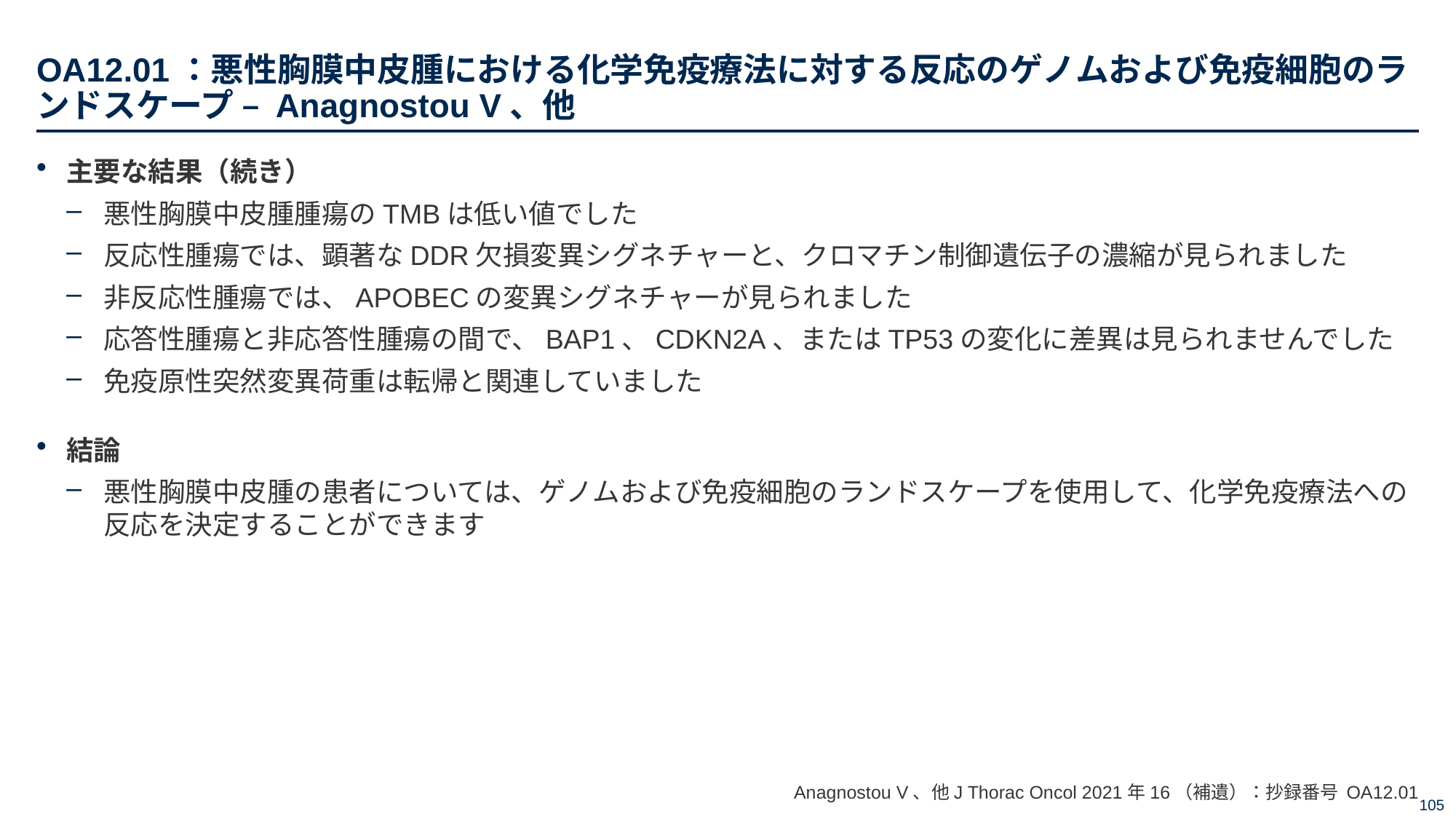

# OA12.01：悪性胸膜中皮腫における化学免疫療法に対する反応のゲノムおよび免疫細胞のランドスケープ – Anagnostou V、他
主要な結果（続き）
悪性胸膜中皮腫腫瘍のTMBは低い値でした
反応性腫瘍では、顕著なDDR欠損変異シグネチャーと、クロマチン制御遺伝子の濃縮が見られました
非反応性腫瘍では、APOBECの変異シグネチャーが見られました
応答性腫瘍と非応答性腫瘍の間で、BAP1、CDKN2A、またはTP53の変化に差異は見られませんでした
免疫原性突然変異荷重は転帰と関連していました
結論
悪性胸膜中皮腫の患者については、ゲノムおよび免疫細胞のランドスケープを使用して、化学免疫療法への反応を決定することができます
Anagnostou V、他J Thorac Oncol 2021年16（補遺）：抄録番号 OA12.01